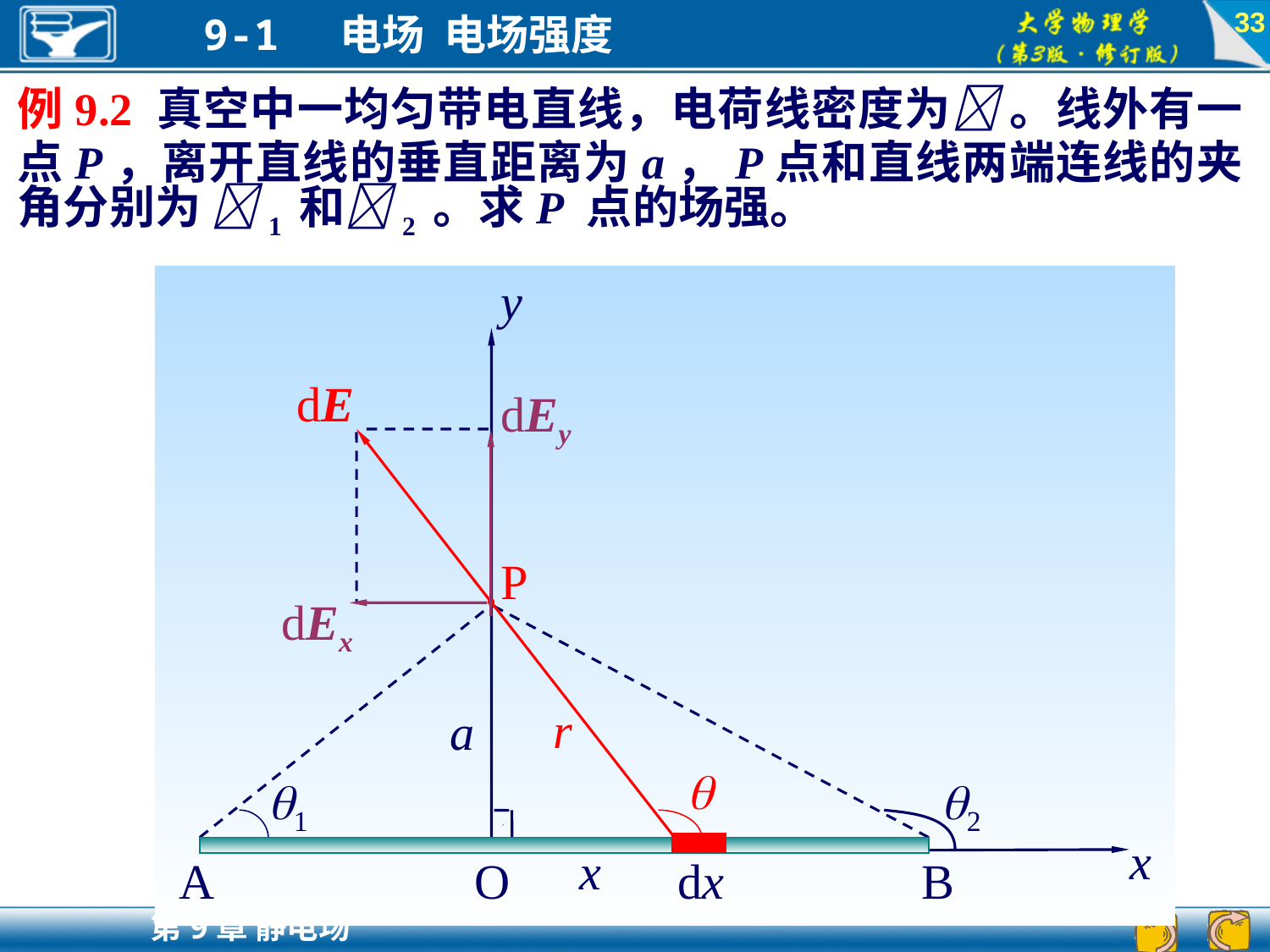

33
例9.2 真空中一均匀带电直线，电荷线密度为λ 。线外有一点P，离开直线的垂直距离为a，P点和直线两端连线的夹角分别为 θ1 和θ2 。求P 点的场强。
y

P

a
θ1
θ2

A
O
B

dE

r
θ

x
dx

dEy

dEx

x